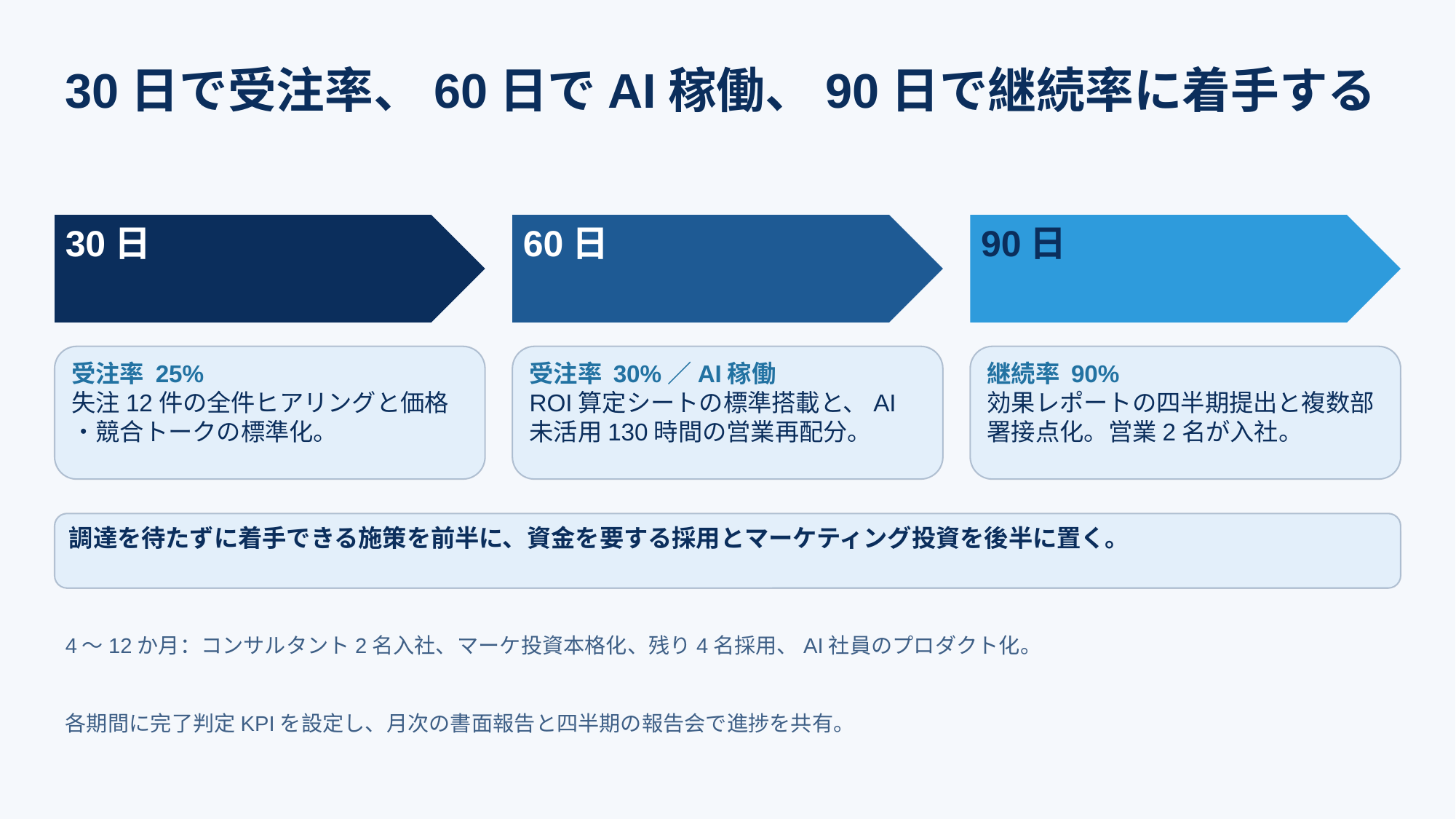

30日で受注率、60日でAI稼働、90日で継続率に着手する
30日
60日
90日
受注率 25%
失注12件の全件ヒアリングと価格・競合トークの標準化。
受注率 30%／AI稼働
ROI算定シートの標準搭載と、AI未活用130時間の営業再配分。
継続率 90%
効果レポートの四半期提出と複数部署接点化。営業2名が入社。
調達を待たずに着手できる施策を前半に、資金を要する採用とマーケティング投資を後半に置く。
4〜12か月：コンサルタント2名入社、マーケ投資本格化、残り4名採用、AI社員のプロダクト化。
各期間に完了判定KPIを設定し、月次の書面報告と四半期の報告会で進捗を共有。